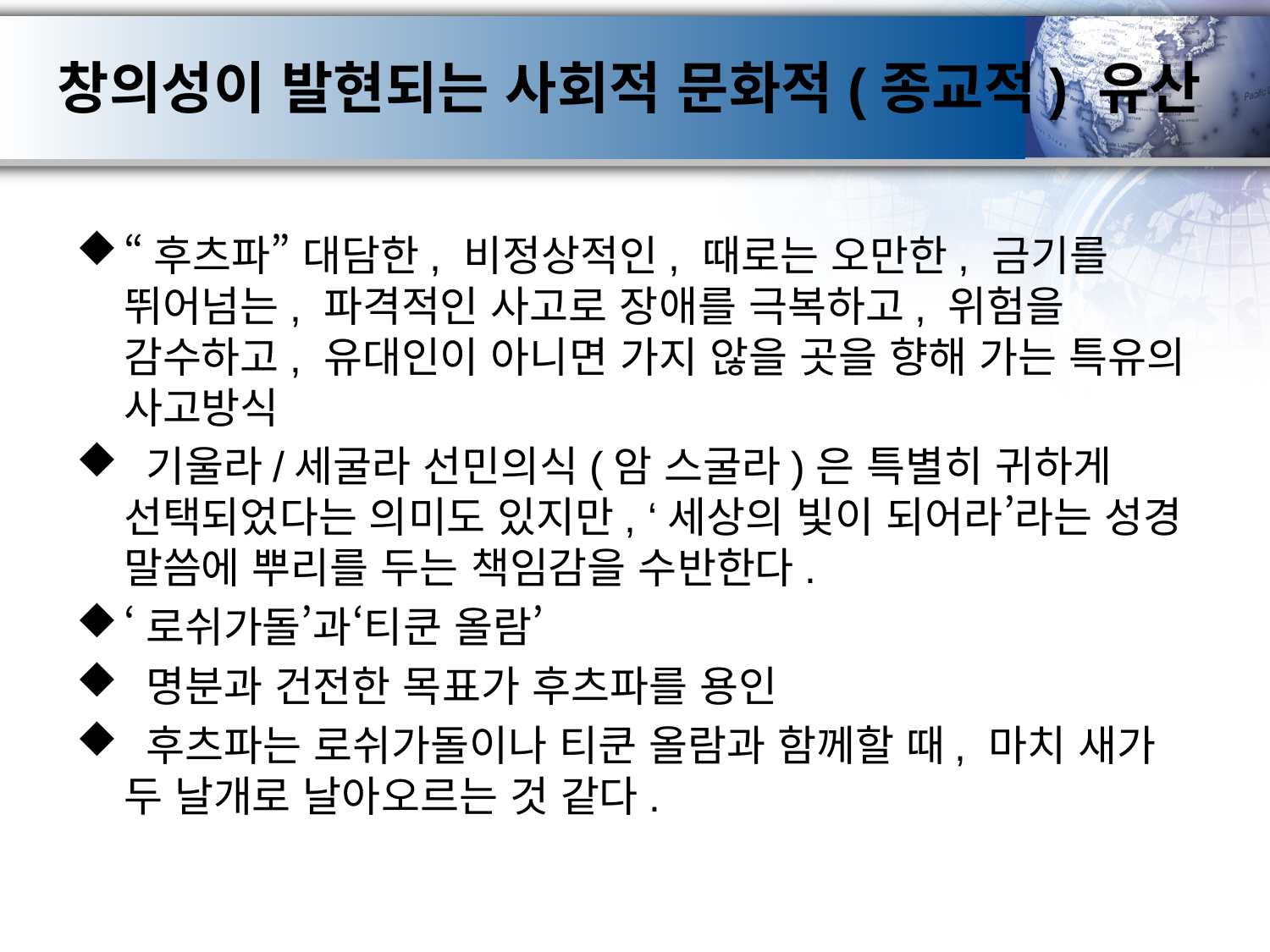

# 창의성이 발현되는 사회적 문화적(종교적) 유산
“후츠파” 대담한, 비정상적인, 때로는 오만한, 금기를 뛰어넘는, 파격적인 사고로 장애를 극복하고, 위험을 감수하고, 유대인이 아니면 가지 않을 곳을 향해 가는 특유의 사고방식
 기울라/세굴라 선민의식(암 스굴라)은 특별히 귀하게 선택되었다는 의미도 있지만, ‘세상의 빛이 되어라’라는 성경 말씀에 뿌리를 두는 책임감을 수반한다.
‘로쉬가돌’과‘티쿤 올람’
 명분과 건전한 목표가 후츠파를 용인
 후츠파는 로쉬가돌이나 티쿤 올람과 함께할 때, 마치 새가 두 날개로 날아오르는 것 같다.